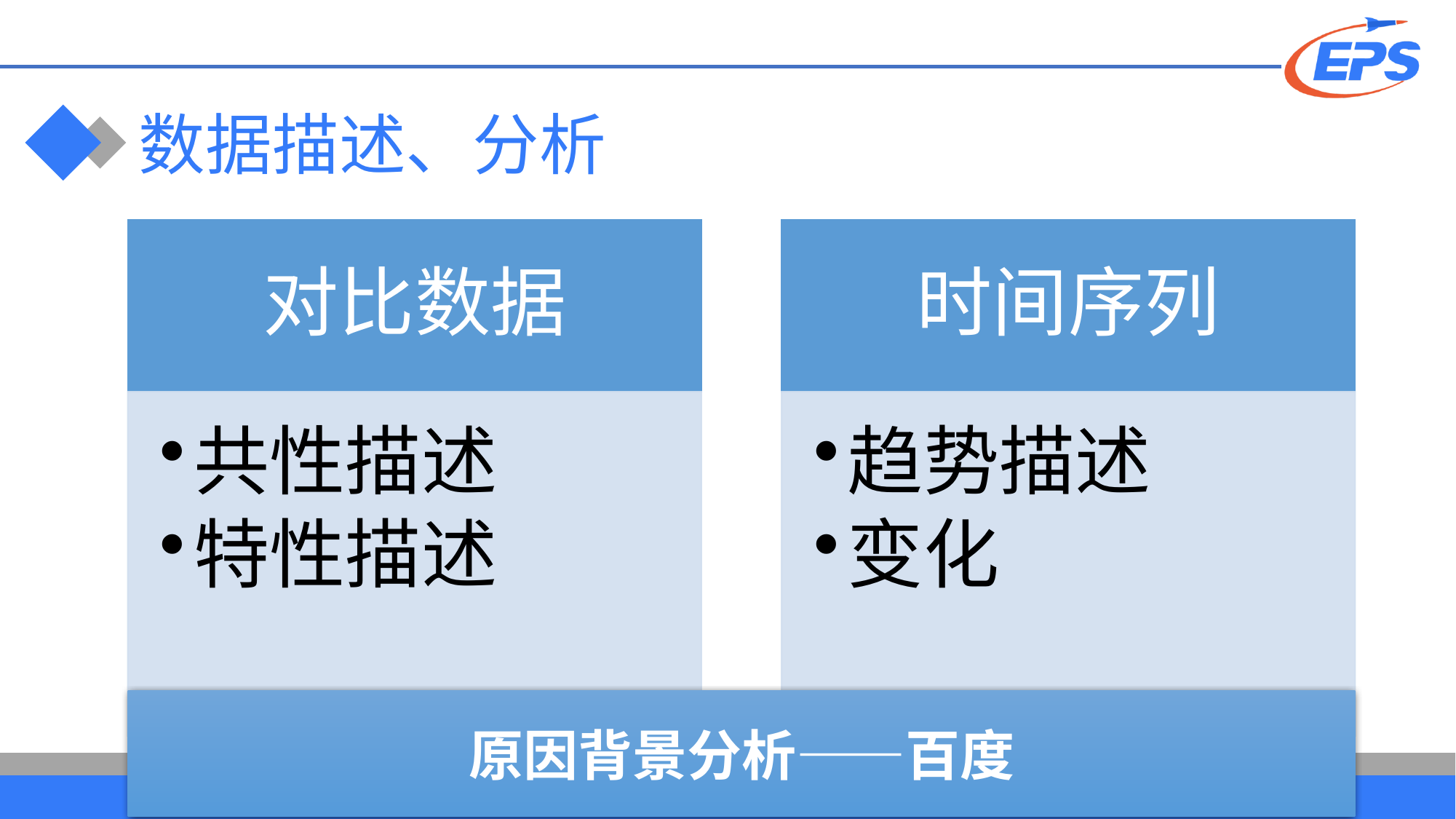

# 数据描述、分析
对比数据
共性描述
特性描述
时间序列
趋势描述
变化
原因背景分析——百度